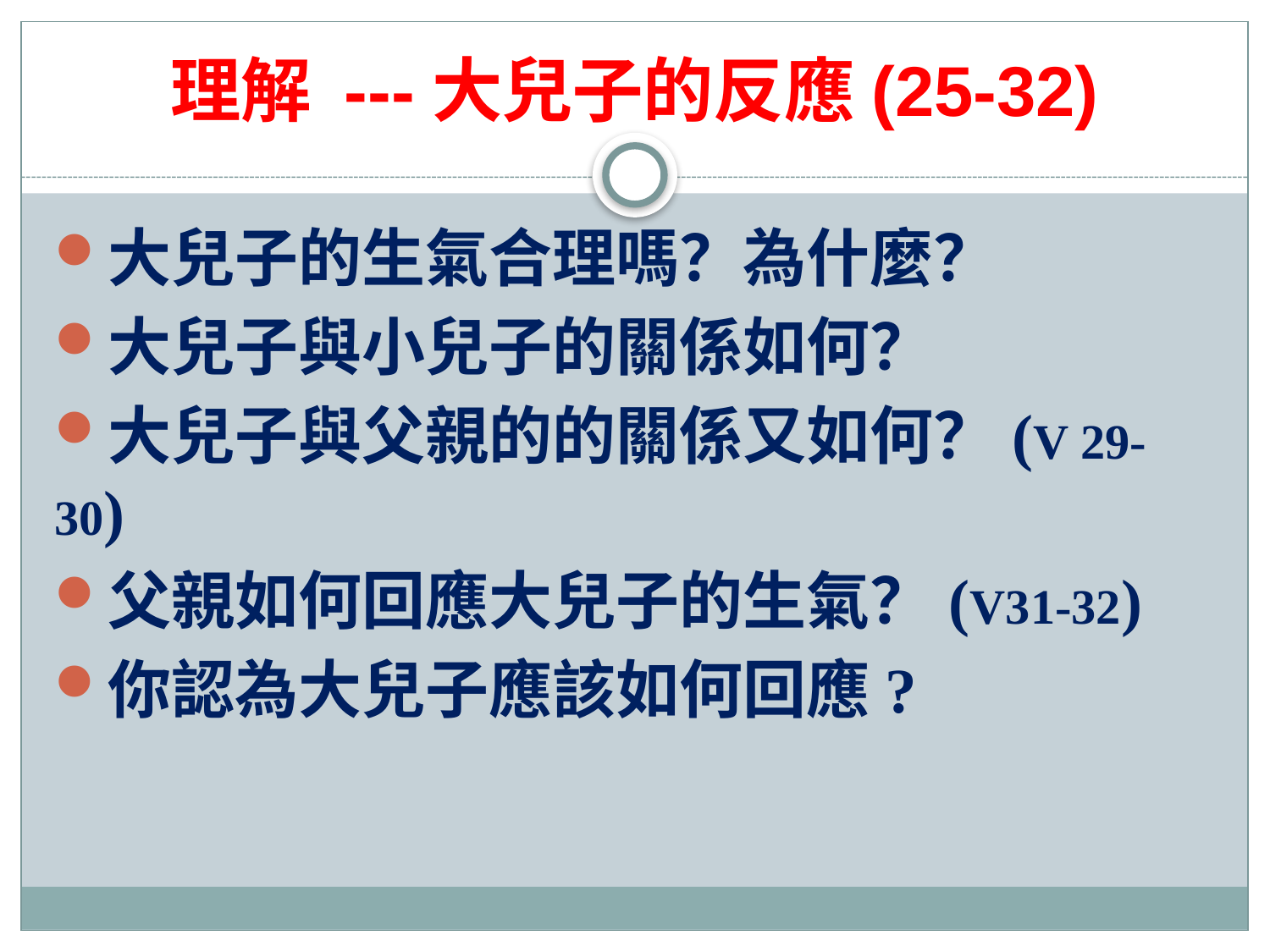

# 理解 ---大兒子的反應(25-32)
大兒子的生氣合理嗎？為什麼？
大兒子與小兒子的關係如何？
大兒子與父親的的關係又如何？(V 29-30)
父親如何回應大兒子的生氣？(V31-32)
你認為大兒子應該如何回應?